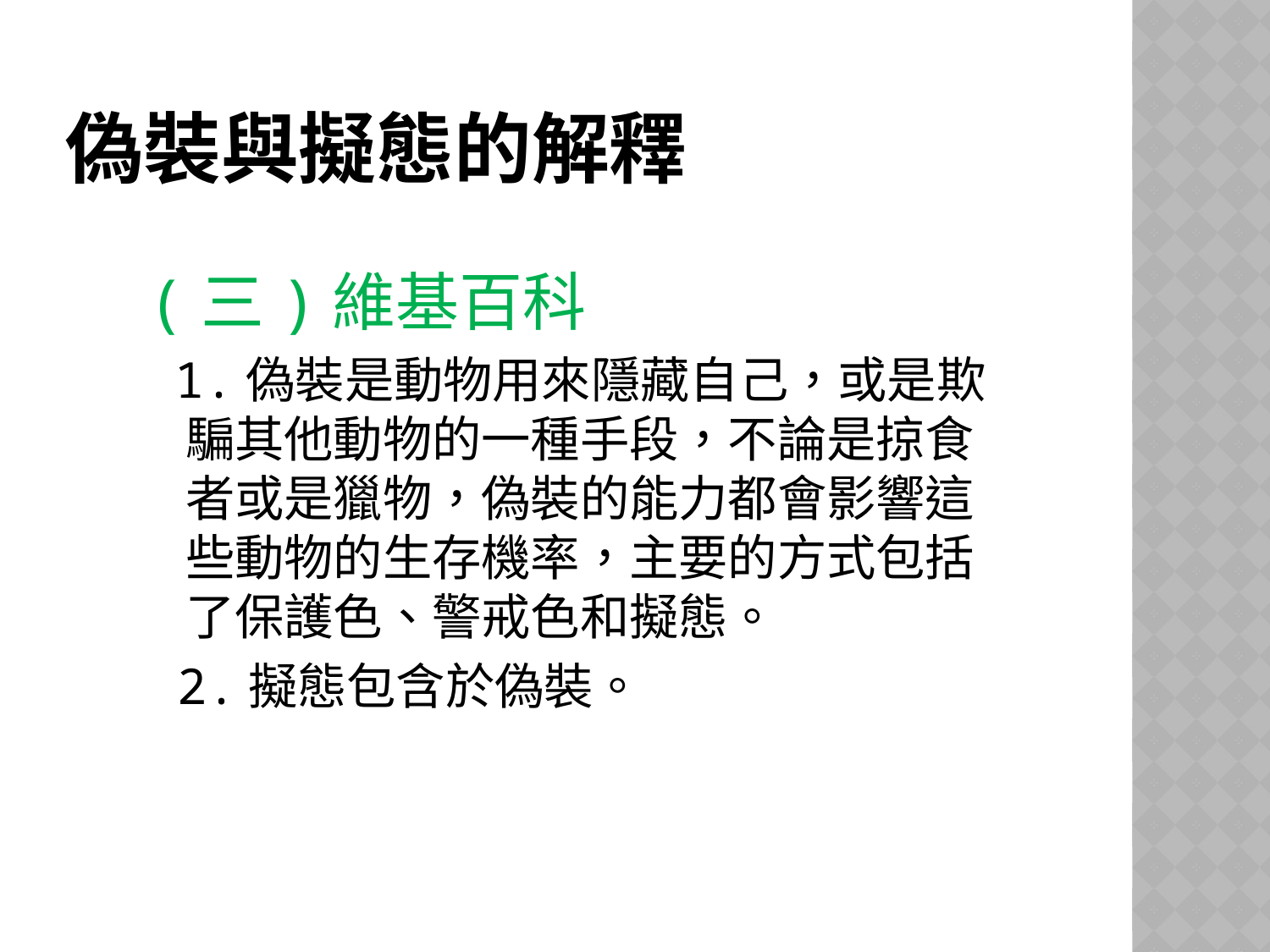

# 偽裝與擬態的解釋
(三)維基百科
 1.偽裝是動物用來隱藏自己，或是欺騙其他動物的一種手段，不論是掠食者或是獵物，偽裝的能力都會影響這些動物的生存機率，主要的方式包括了保護色、警戒色和擬態。
 2.擬態包含於偽裝。